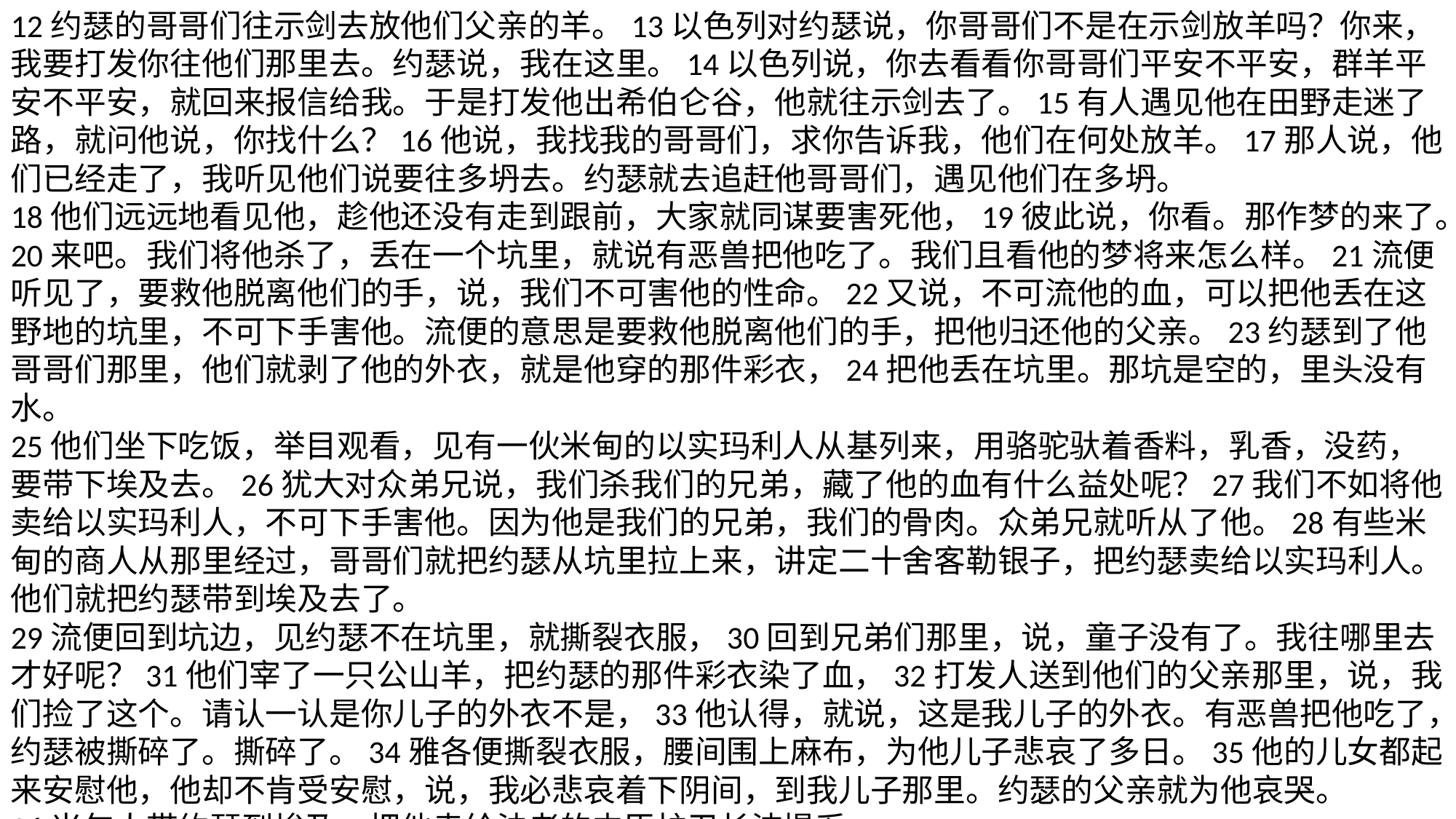

12约瑟的哥哥们往示剑去放他们父亲的羊。13以色列对约瑟说，你哥哥们不是在示剑放羊吗？你来，我要打发你往他们那里去。约瑟说，我在这里。14以色列说，你去看看你哥哥们平安不平安，群羊平安不平安，就回来报信给我。于是打发他出希伯仑谷，他就往示剑去了。15有人遇见他在田野走迷了路，就问他说，你找什么？16他说，我找我的哥哥们，求你告诉我，他们在何处放羊。17那人说，他们已经走了，我听见他们说要往多坍去。约瑟就去追赶他哥哥们，遇见他们在多坍。
18他们远远地看见他，趁他还没有走到跟前，大家就同谋要害死他，19彼此说，你看。那作梦的来了。20来吧。我们将他杀了，丢在一个坑里，就说有恶兽把他吃了。我们且看他的梦将来怎么样。21流便听见了，要救他脱离他们的手，说，我们不可害他的性命。22又说，不可流他的血，可以把他丢在这野地的坑里，不可下手害他。流便的意思是要救他脱离他们的手，把他归还他的父亲。23约瑟到了他哥哥们那里，他们就剥了他的外衣，就是他穿的那件彩衣，24把他丢在坑里。那坑是空的，里头没有水。
25他们坐下吃饭，举目观看，见有一伙米甸的以实玛利人从基列来，用骆驼驮着香料，乳香，没药，要带下埃及去。26犹大对众弟兄说，我们杀我们的兄弟，藏了他的血有什么益处呢？27我们不如将他卖给以实玛利人，不可下手害他。因为他是我们的兄弟，我们的骨肉。众弟兄就听从了他。28有些米甸的商人从那里经过，哥哥们就把约瑟从坑里拉上来，讲定二十舍客勒银子，把约瑟卖给以实玛利人。他们就把约瑟带到埃及去了。
29流便回到坑边，见约瑟不在坑里，就撕裂衣服，30回到兄弟们那里，说，童子没有了。我往哪里去才好呢？31他们宰了一只公山羊，把约瑟的那件彩衣染了血，32打发人送到他们的父亲那里，说，我们捡了这个。请认一认是你儿子的外衣不是，33他认得，就说，这是我儿子的外衣。有恶兽把他吃了，约瑟被撕碎了。撕碎了。34雅各便撕裂衣服，腰间围上麻布，为他儿子悲哀了多日。35他的儿女都起来安慰他，他却不肯受安慰，说，我必悲哀着下阴间，到我儿子那里。约瑟的父亲就为他哀哭。
36米甸人带约瑟到埃及，把他卖给法老的内臣护卫长波提乏。